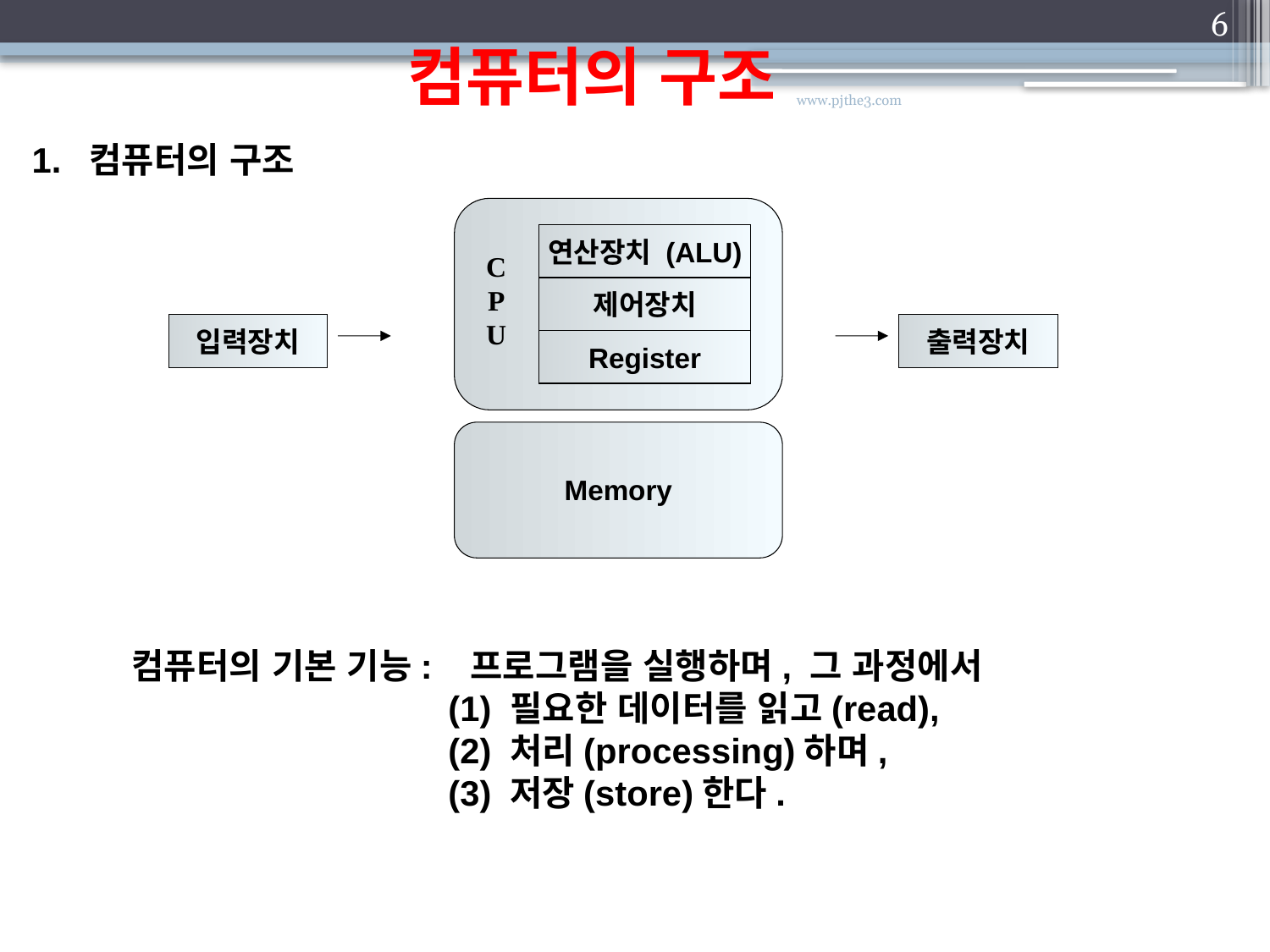

6
 컴퓨터의 구조
www.pjthe3.com
  1.  컴퓨터의 구조

연산장치 (ALU)
C
P
U
제어장치
입력장치
출력장치
Register

Memory
컴퓨터의 기본 기능:   프로그램을 실행하며, 그 과정에서
                          (1) 필요한 데이터를 읽고(read),
                          (2) 처리(processing)하며,
                          (3) 저장(store)한다.